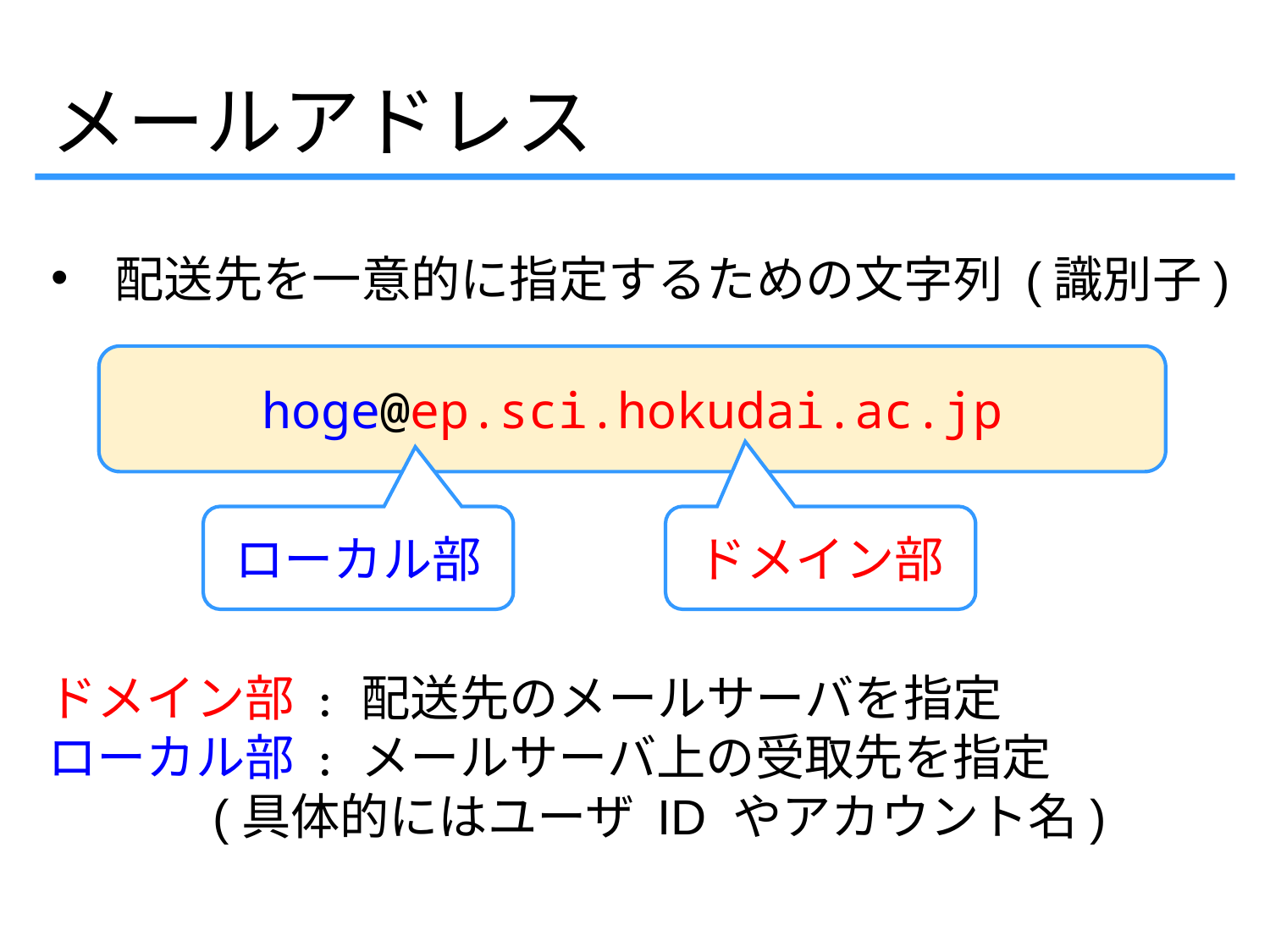

メールアドレス

配送先を一意的に指定するための文字列 (識別子)
hoge@ep.sci.hokudai.ac.jp
ローカル部
ドメイン部
ドメイン部 : 配送先のメールサーバを指定
ローカル部 : メールサーバ上の受取先を指定
            (具体的にはユーザ ID やアカウント名)